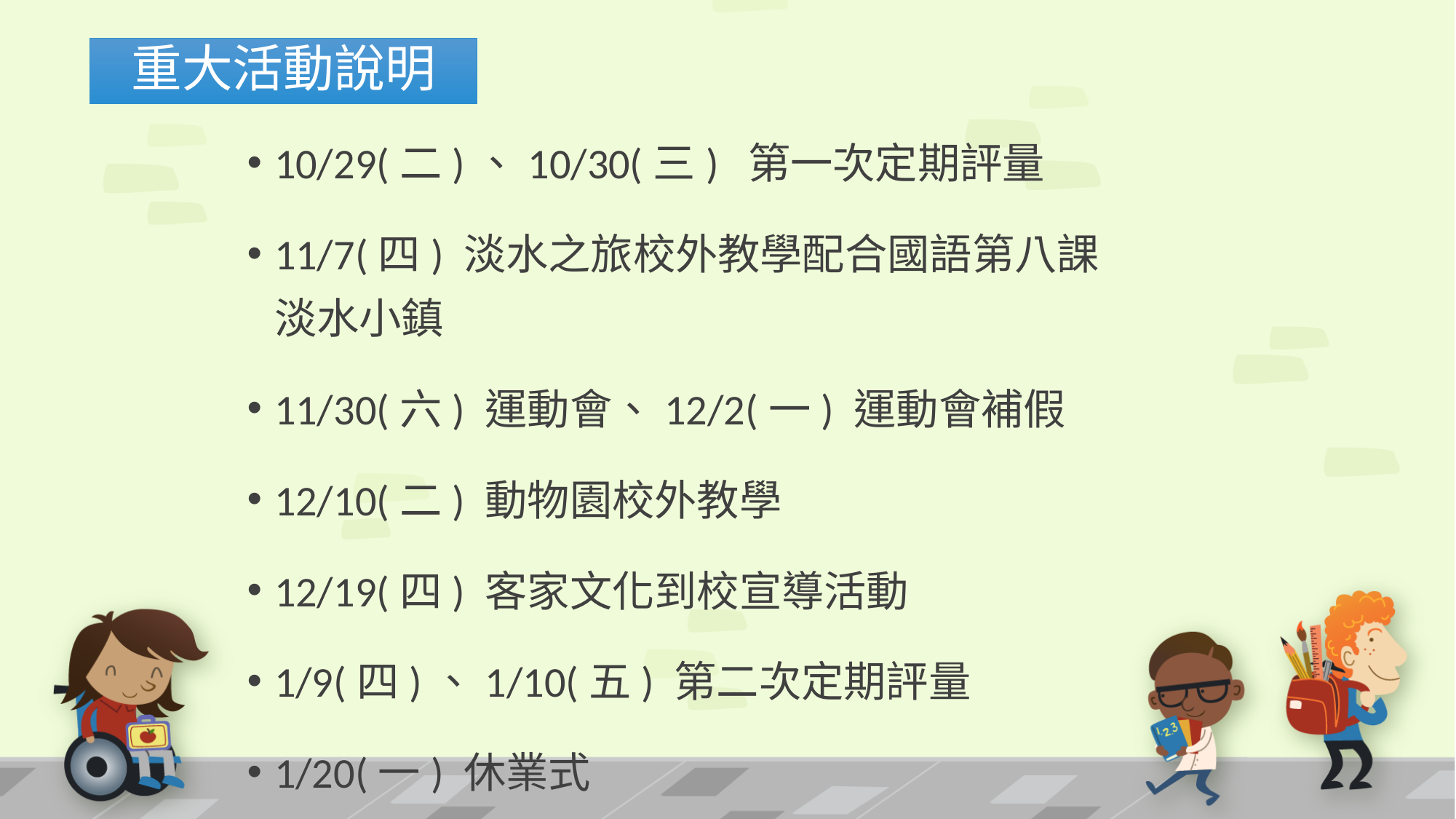

重大活動說明
10/29(二)、10/30(三)  第一次定期評量
11/7(四) 淡水之旅校外教學配合國語第八課淡水小鎮
11/30(六) 運動會、12/2(一) 運動會補假
12/10(二) 動物園校外教學
12/19(四) 客家文化到校宣導活動
1/9(四)、1/10(五) 第二次定期評量
1/20(一) 休業式